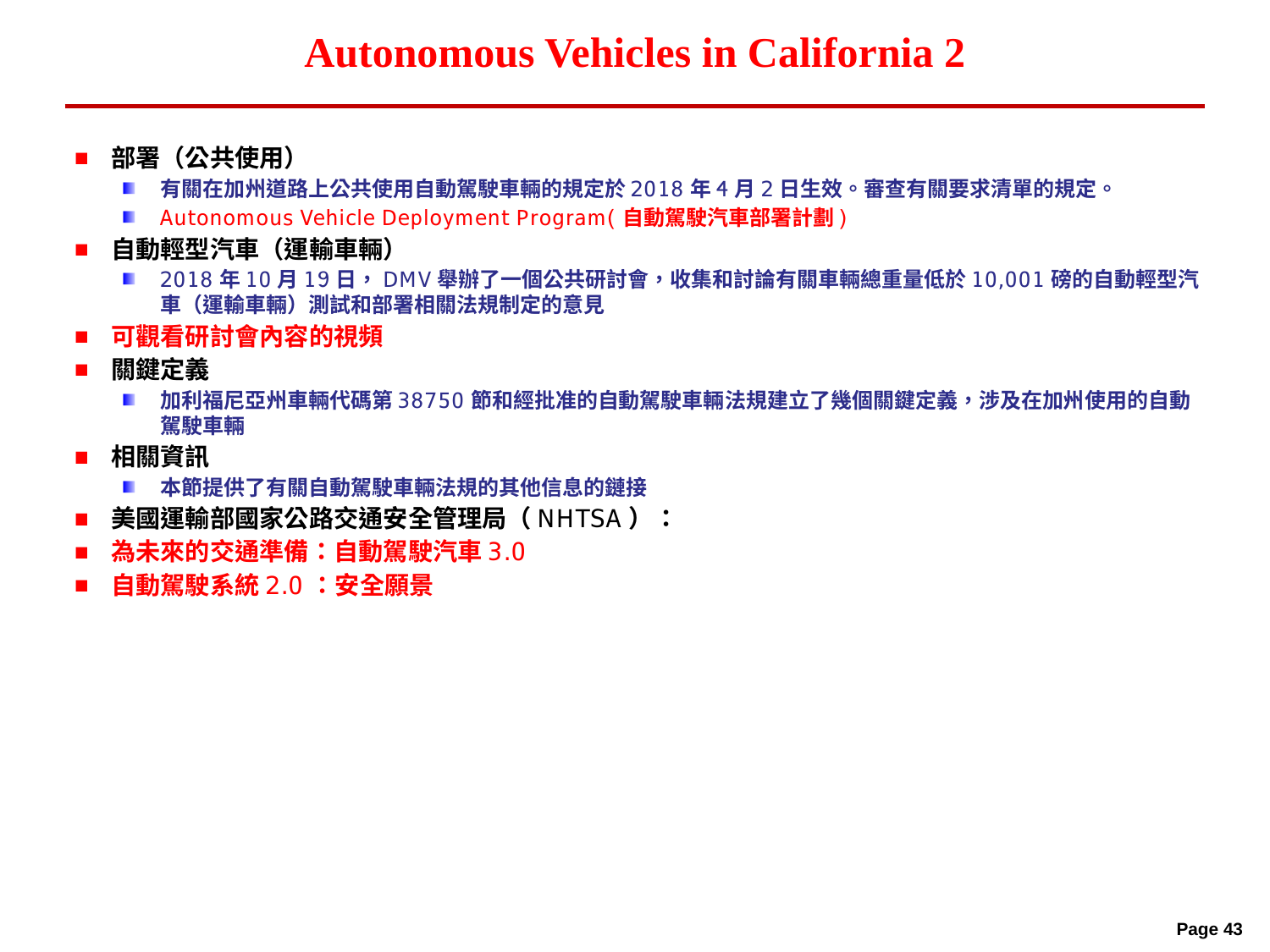

# Autonomous Vehicles in California 2
部署（公共使用）
有關在加州道路上公共使用自動駕駛車輛的規定於2018年4月2日生效。審查有關要求清單的規定。
Autonomous Vehicle Deployment Program(自動駕駛汽車部署計劃)
自動輕型汽車（運輸車輛）
2018年10月19日，DMV舉辦了一個公共研討會，收集和討論有關車輛總重量低於10,001磅的自動輕型汽車（運輸車輛）測試和部署相關法規制定的意見
可觀看研討會內容的視頻
關鍵定義
加利福尼亞州車輛代碼第38750節和經批准的自動駕駛車輛法規建立了幾個關鍵定義，涉及在加州使用的自動駕駛車輛
相關資訊
本節提供了有關自動駕駛車輛法規的其他信息的鏈接
美國運輸部國家公路交通安全管理局（NHTSA）：
為未來的交通準備：自動駕駛汽車3.0
自動駕駛系統2.0：安全願景